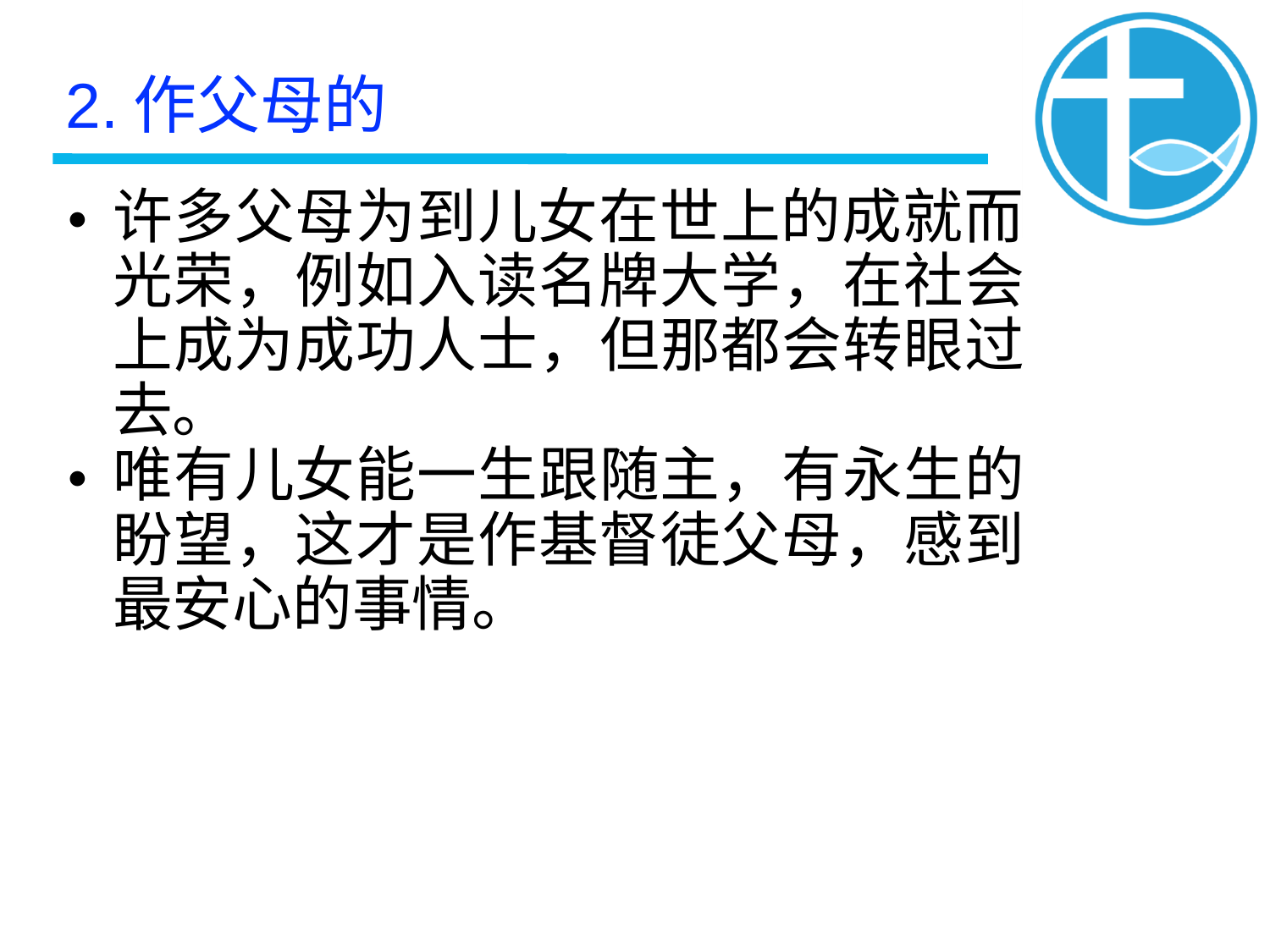

2.作父母的
许多父母为到儿女在世上的成就而光荣，例如入读名牌大学，在社会上成为成功人士，但那都会转眼过去。
唯有儿女能一生跟随主，有永生的盼望，这才是作基督徒父母，感到最安心的事情。